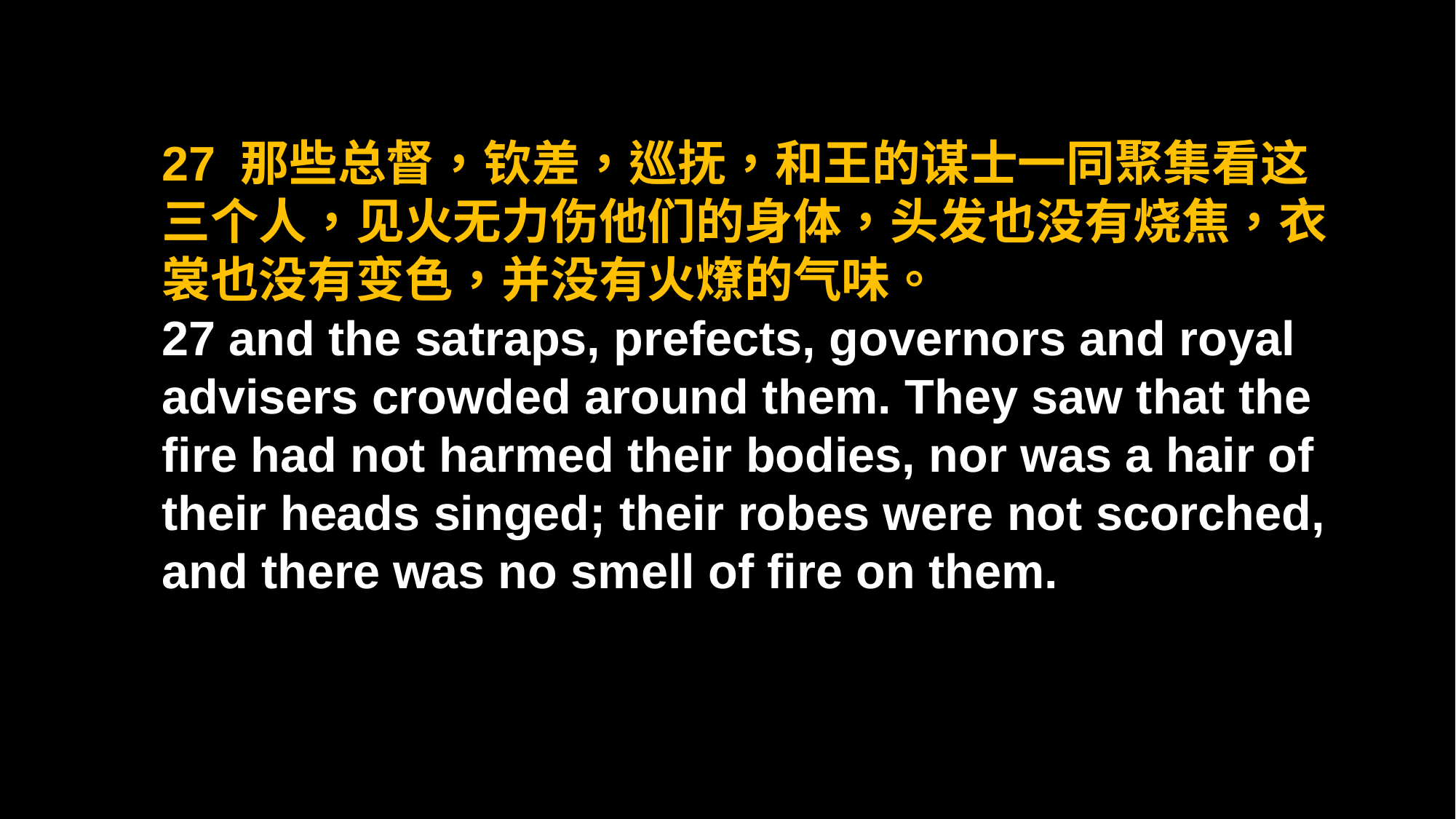

27 那些总督，钦差，巡抚，和王的谋士一同聚集看这三个人，见火无力伤他们的身体，头发也没有烧焦，衣裳也没有变色，并没有火燎的气味。
27 and the satraps, prefects, governors and royal advisers crowded around them. They saw that the fire had not harmed their bodies, nor was a hair of their heads singed; their robes were not scorched, and there was no smell of fire on them.